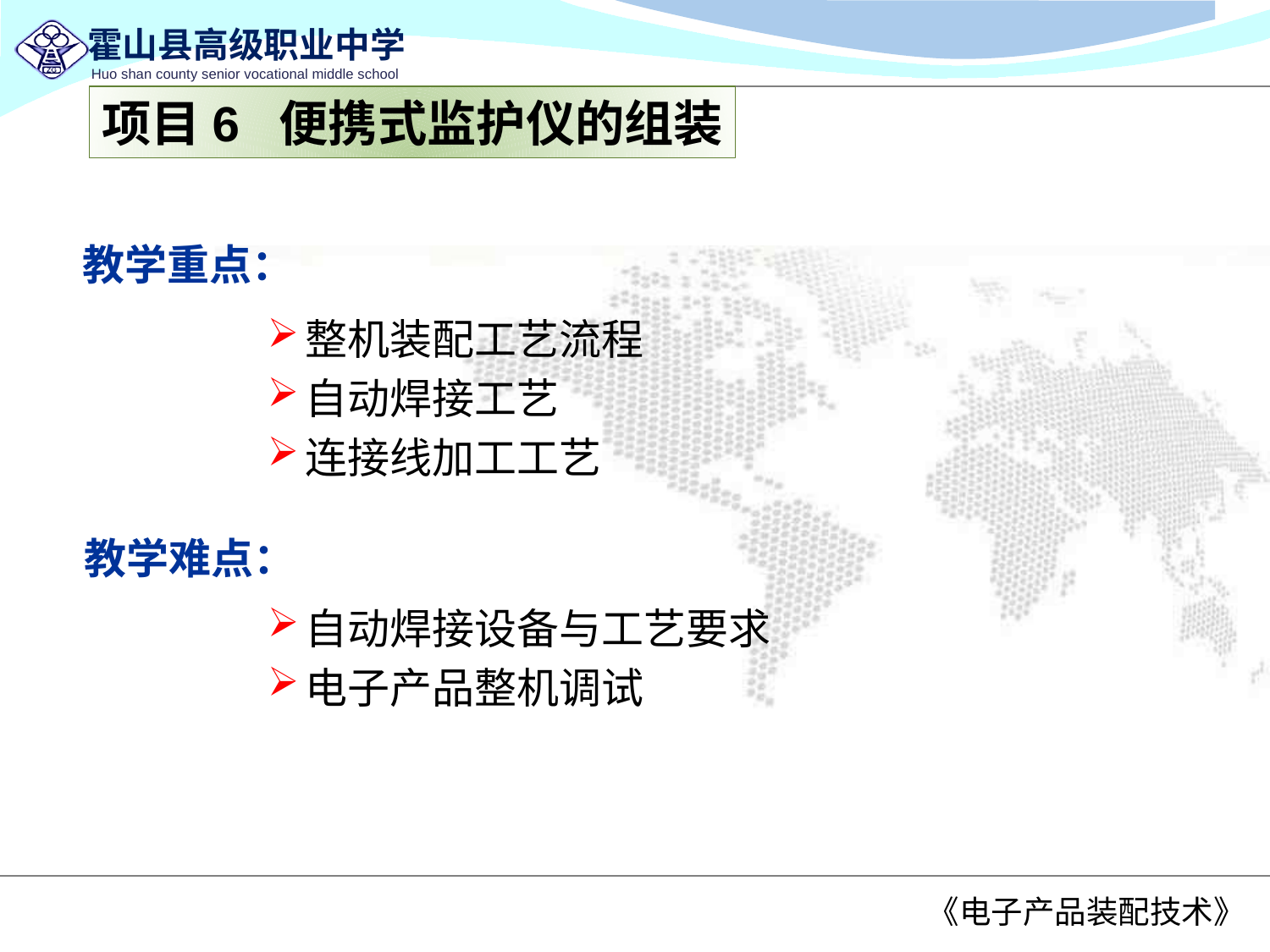

项目6  便携式监护仪的组装
教学重点：
整机装配工艺流程
自动焊接工艺
连接线加工工艺

教学难点：
自动焊接设备与工艺要求
电子产品整机调试